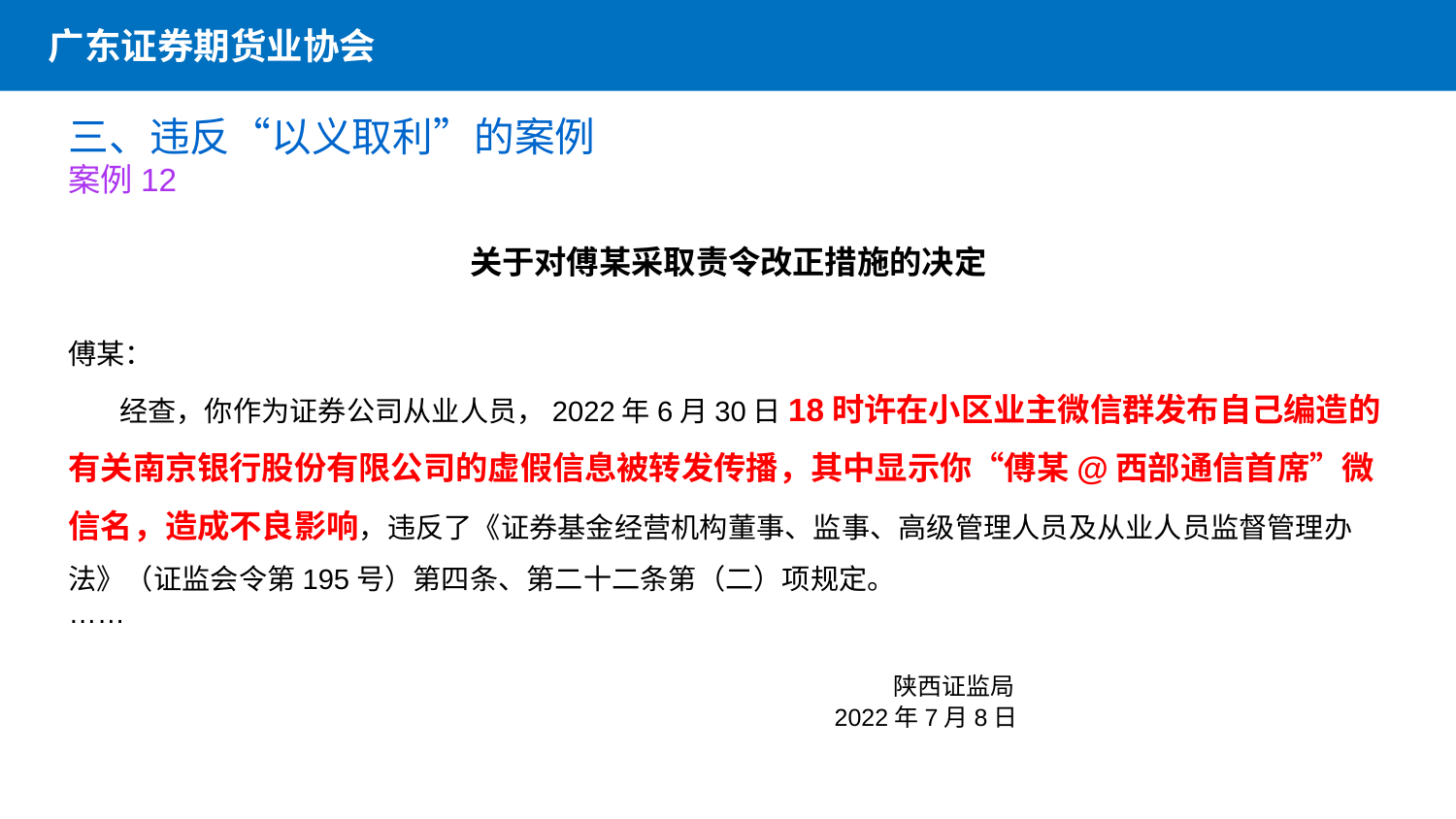

广东证券期货业协会
三、违反“以义取利”的案例
案例12

关于对傅某采取责令改正措施的决定

傅某：
       经查，你作为证券公司从业人员，2022年6月30日18时许在小区业主微信群发布自己编造的有关南京银行股份有限公司的虚假信息被转发传播，其中显示你“傅某@西部通信首席”微信名，造成不良影响，违反了《证券基金经营机构董事、监事、高级管理人员及从业人员监督管理办法》（证监会令第195号）第四条、第二十二条第（二）项规定。
……

                                                                                                  陕西证监局
　　　　　　　                                                                                                            2022年7月8日